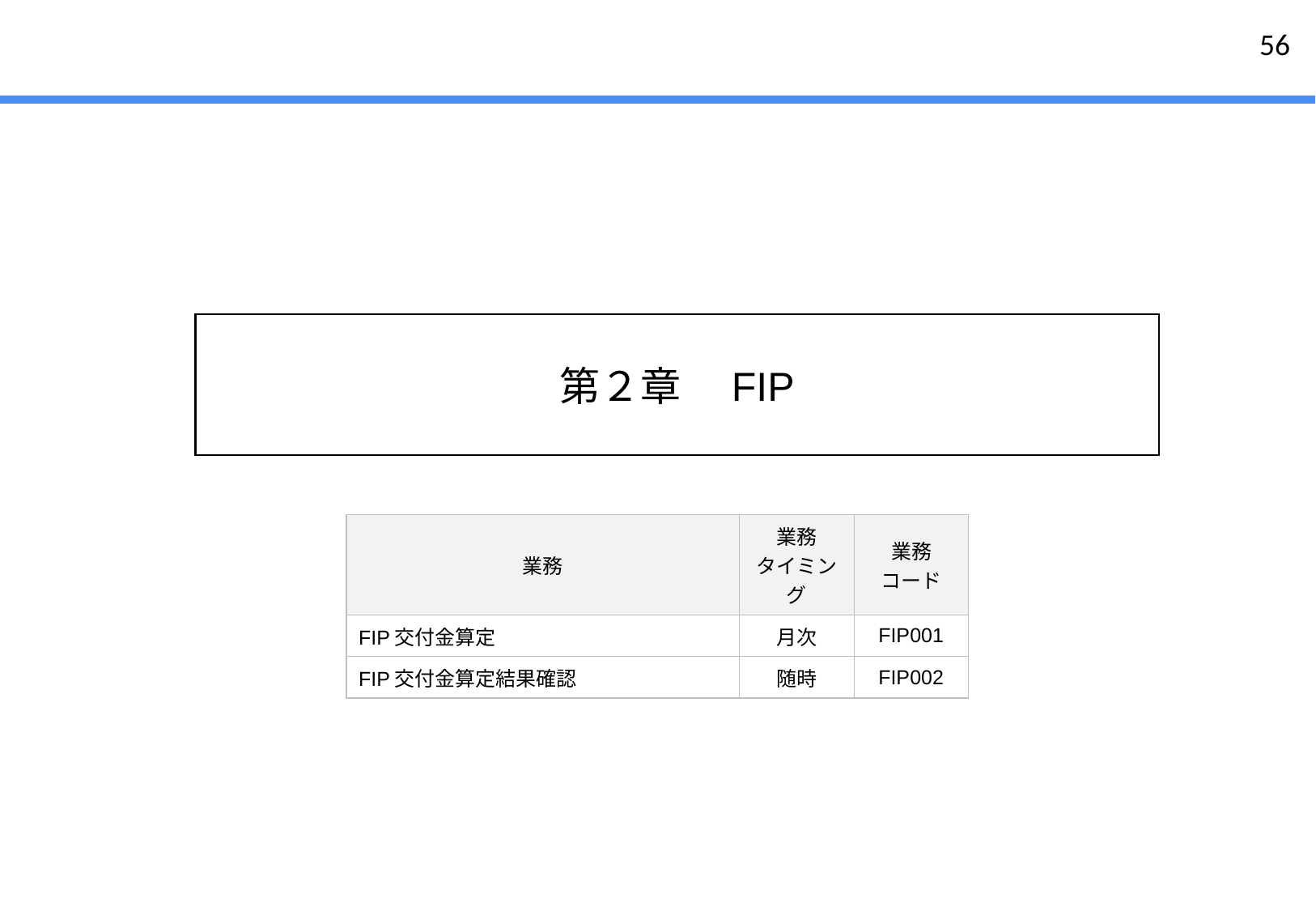

第２章　FIP
| 業務 | 業務 タイミング | 業務 コード |
| --- | --- | --- |
| FIP交付金算定 | 月次 | FIP001 |
| FIP交付金算定結果確認 | 随時 | FIP002 |